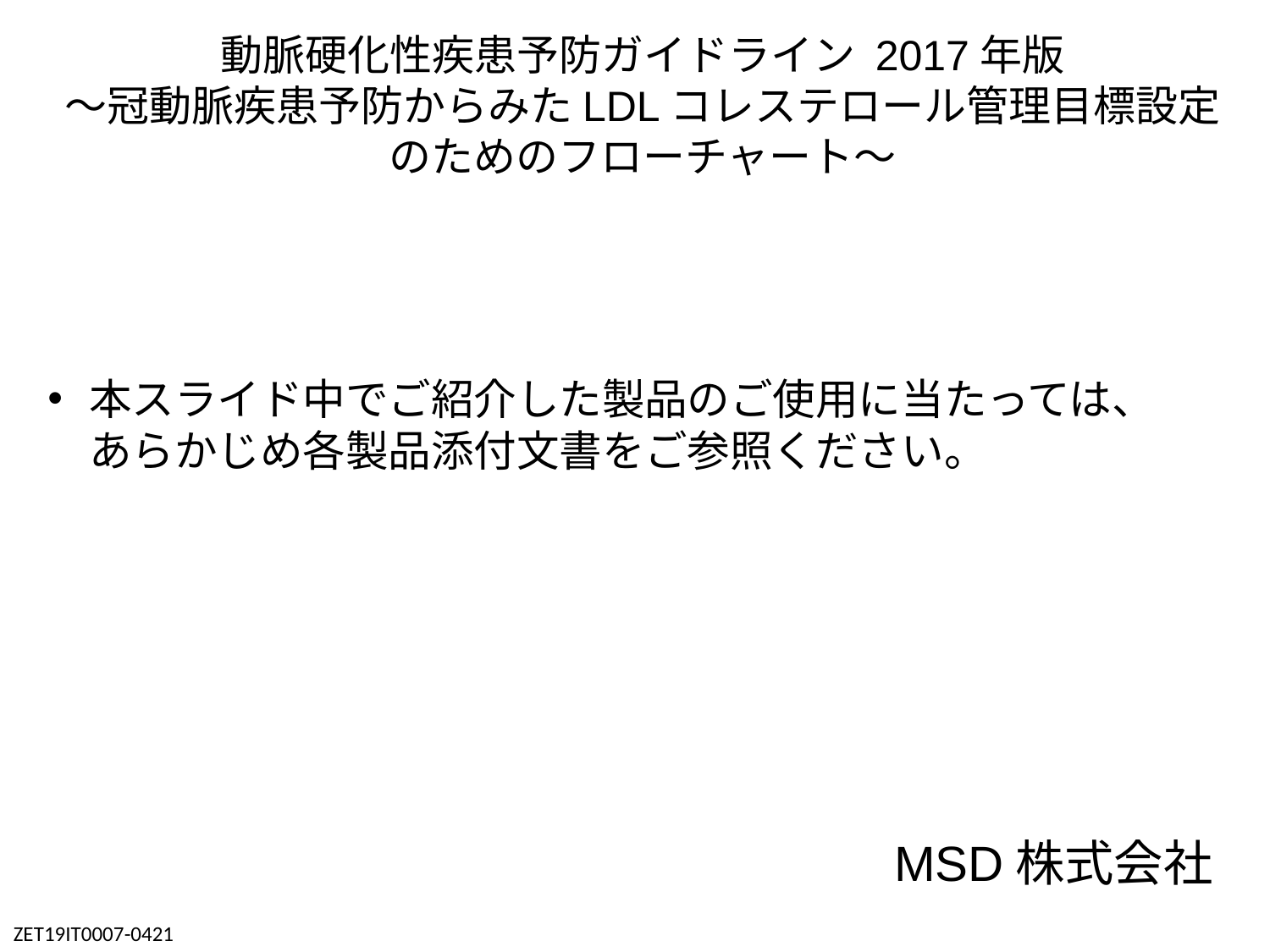

動脈硬化性疾患予防ガイドライン 2017年版
～冠動脈疾患予防からみたLDLコレステロール管理目標設定のためのフローチャート～
本スライド中でご紹介した製品のご使用に当たっては、
あらかじめ各製品添付文書をご参照ください。

MSD株式会社